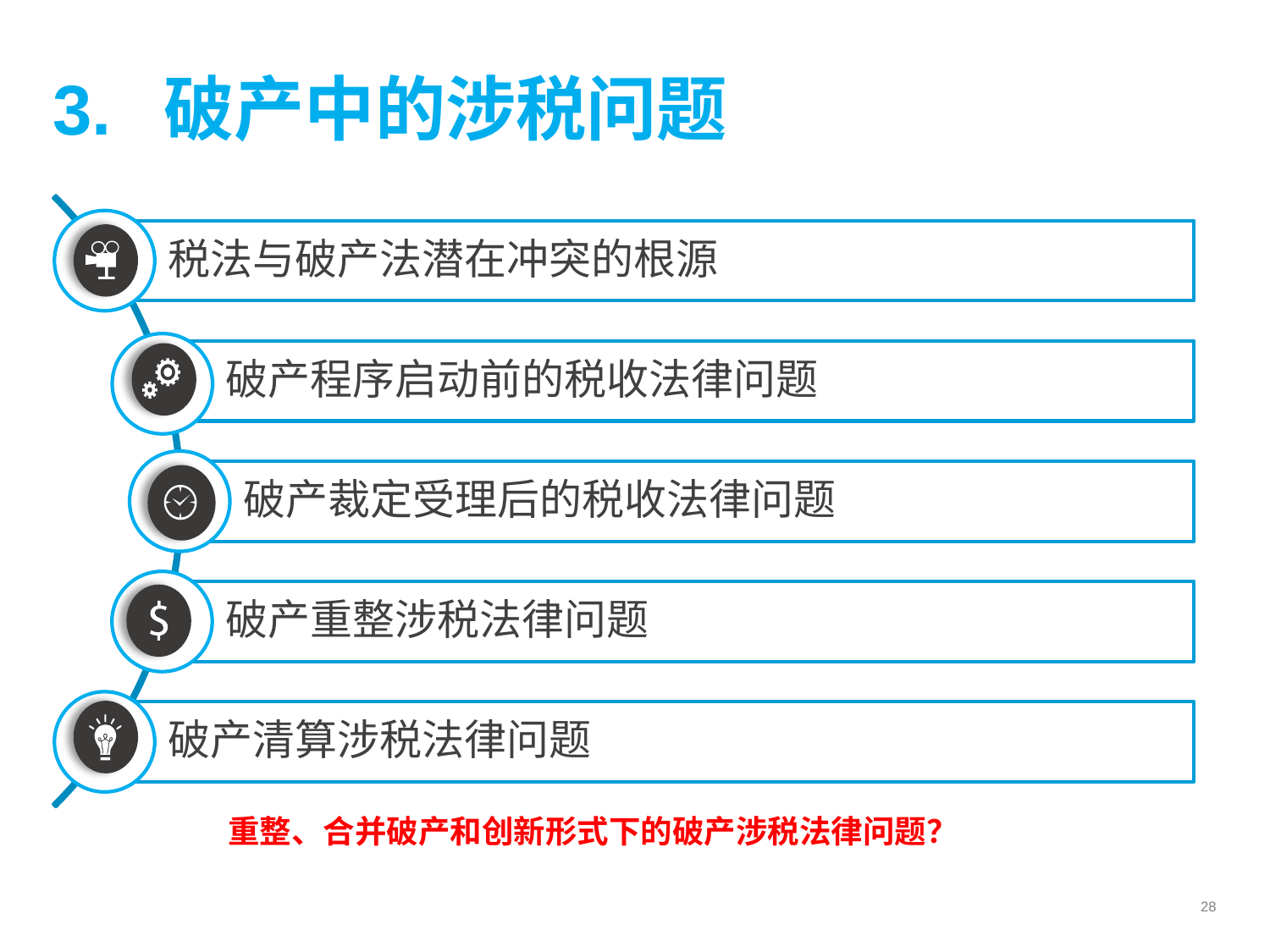

3.  破产中的涉税问题
税法与破产法潜在冲突的根源
破产程序启动前的税收法律问题
破产裁定受理后的税收法律问题
破产重整涉税法律问题
破产清算涉税法律问题

重整、合并破产和创新形式下的破产涉税法律问题？
28